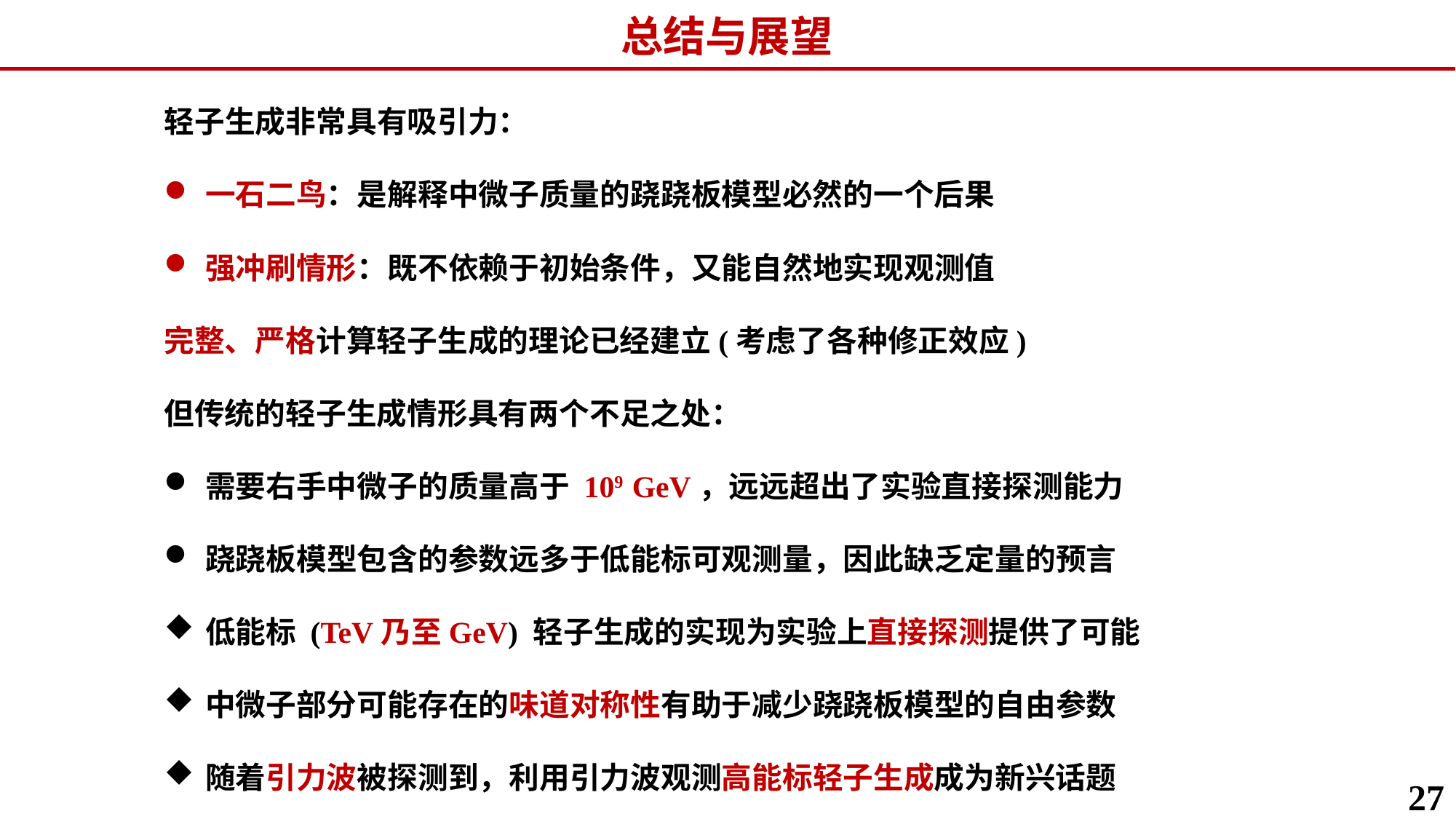

总结与展望
轻子生成非常具有吸引力：
一石二鸟：是解释中微子质量的跷跷板模型必然的一个后果
强冲刷情形：既不依赖于初始条件，又能自然地实现观测值
完整、严格计算轻子生成的理论已经建立(考虑了各种修正效应)
但传统的轻子生成情形具有两个不足之处：
需要右手中微子的质量高于 109  GeV，远远超出了实验直接探测能力
跷跷板模型包含的参数远多于低能标可观测量，因此缺乏定量的预言
低能标 (TeV乃至GeV) 轻子生成的实现为实验上直接探测提供了可能
中微子部分可能存在的味道对称性有助于减少跷跷板模型的自由参数
随着引力波被探测到，利用引力波观测高能标轻子生成成为新兴话题
27